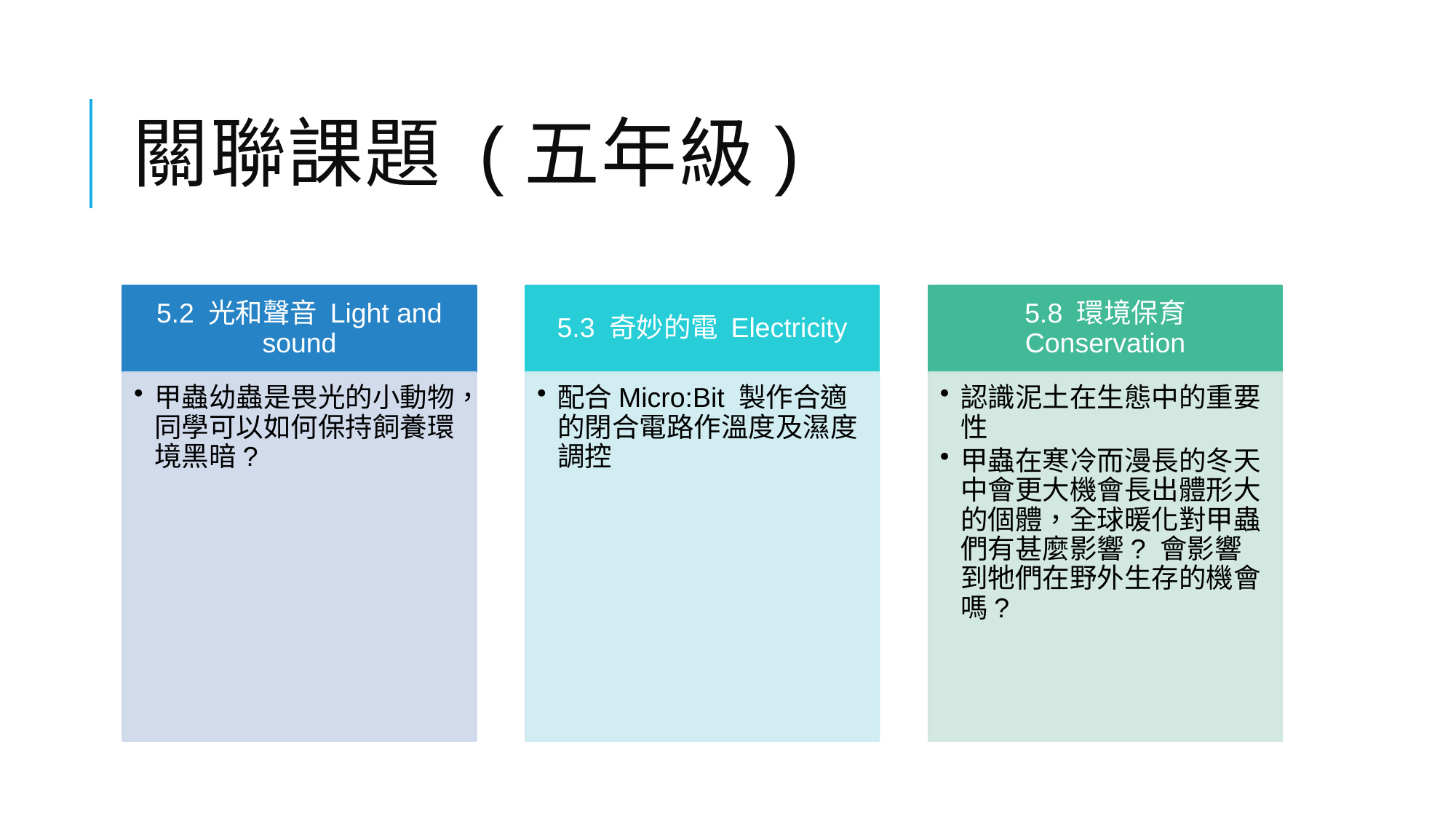

# 關聯課題 (五年級)
5.2 光和聲音 Light and sound
甲蟲幼蟲是畏光的小動物，同學可以如何保持飼養環境黑暗?
5.3 奇妙的電 Electricity
配合Micro:Bit 製作合適的閉合電路作溫度及濕度調控
5.8 環境保育 Conservation
認識泥土在生態中的重要性
甲蟲在寒冷而漫長的冬天中會更大機會長出體形大的個體，全球暖化對甲蟲們有甚麼影響? 會影響到牠們在野外生存的機會嗎?